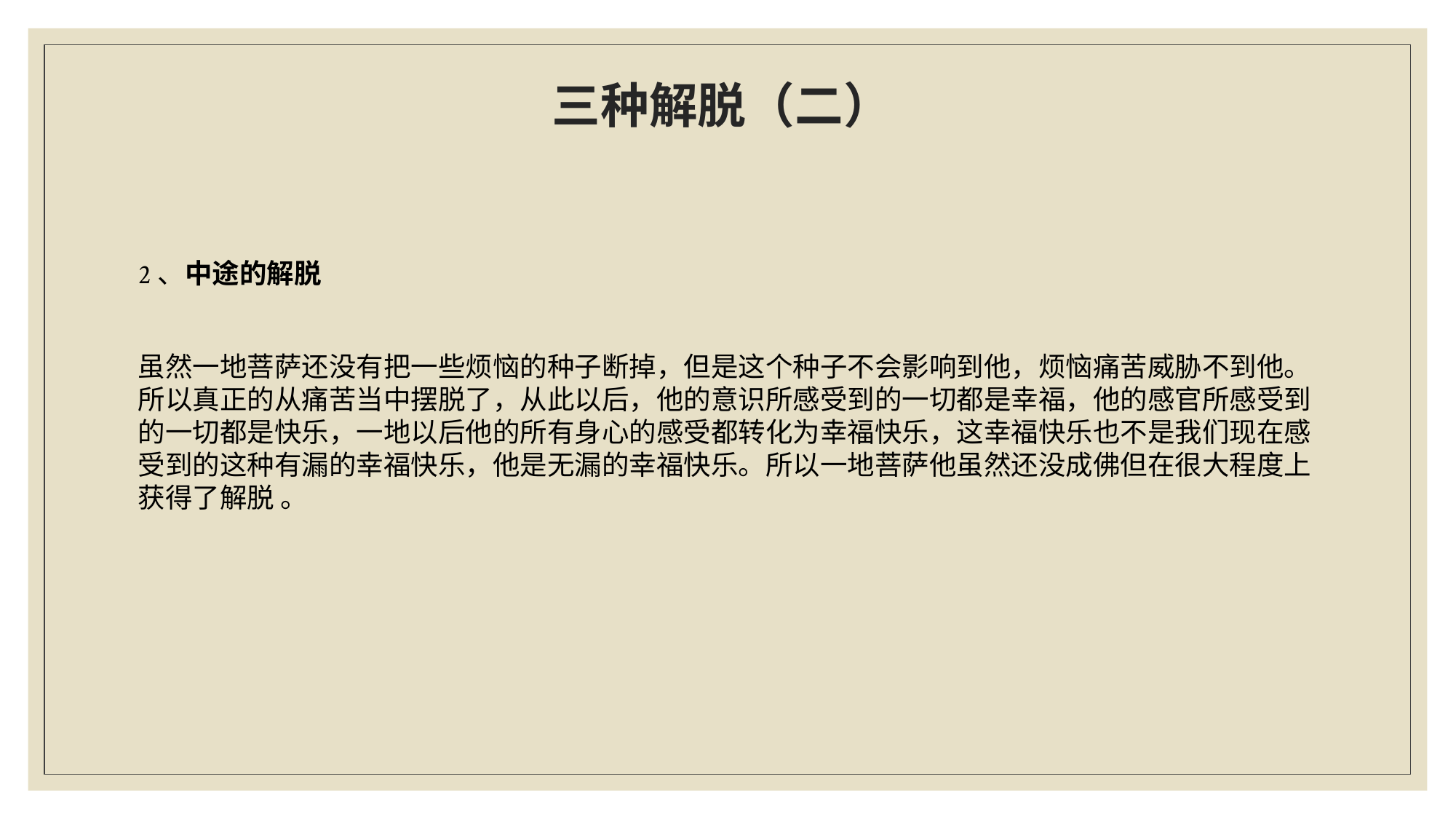

# 三种解脱（二）
2、中途的解脱

虽然一地菩萨还没有把一些烦恼的种子断掉，但是这个种子不会影响到他，烦恼痛苦威胁不到他。所以真正的从痛苦当中摆脱了，从此以后，他的意识所感受到的一切都是幸福，他的感官所感受到的一切都是快乐，一地以后他的所有身心的感受都转化为幸福快乐，这幸福快乐也不是我们现在感受到的这种有漏的幸福快乐，他是无漏的幸福快乐。所以一地菩萨他虽然还没成佛但在很大程度上获得了解脱 。